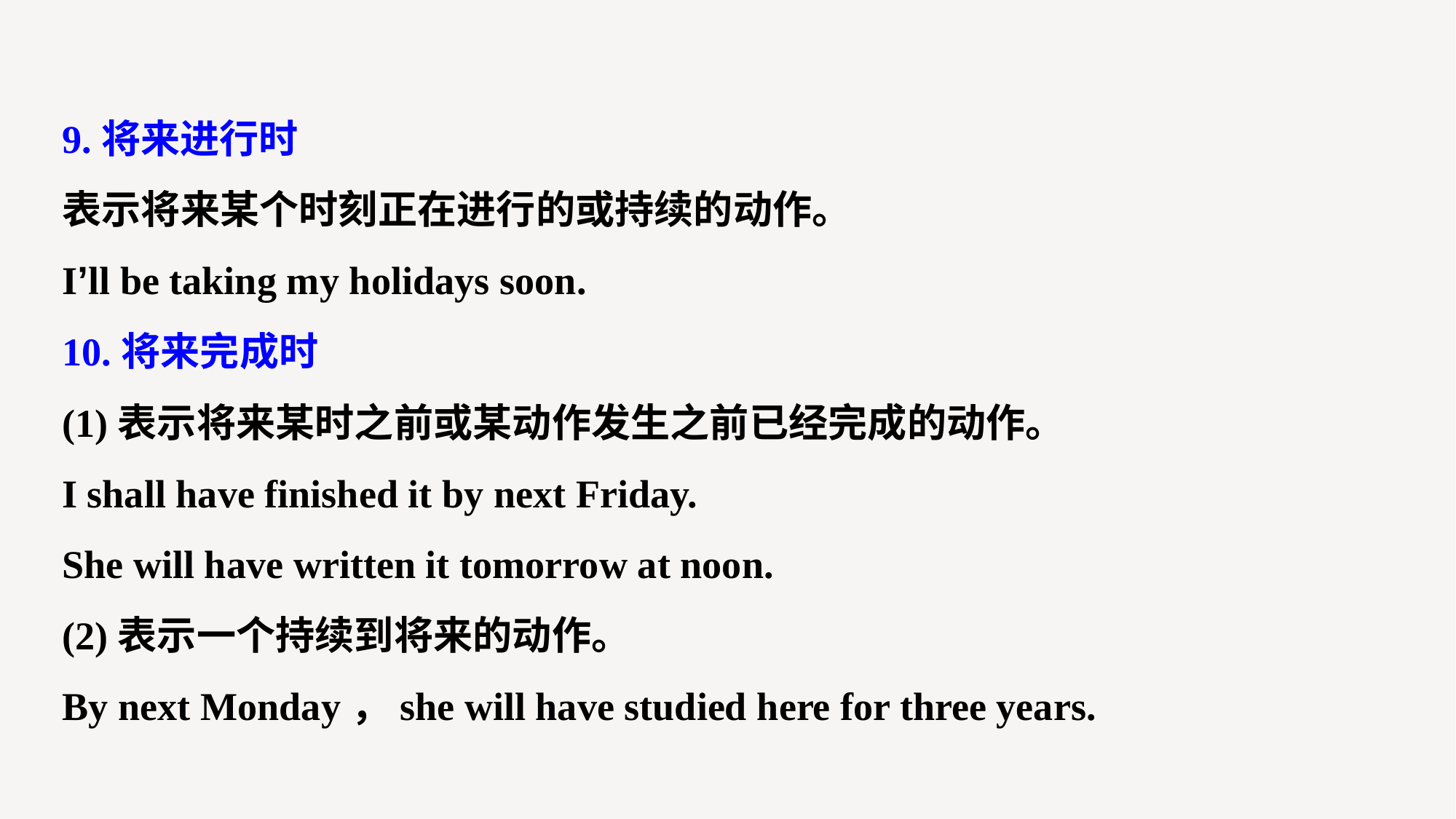

9.将来进行时
表示将来某个时刻正在进行的或持续的动作。
I’ll be taking my holidays soon.
10.将来完成时
(1)表示将来某时之前或某动作发生之前已经完成的动作。
I shall have finished it by next Friday.
She will have written it tomorrow at noon.
(2)表示一个持续到将来的动作。
By next Monday，she will have studied here for three years.